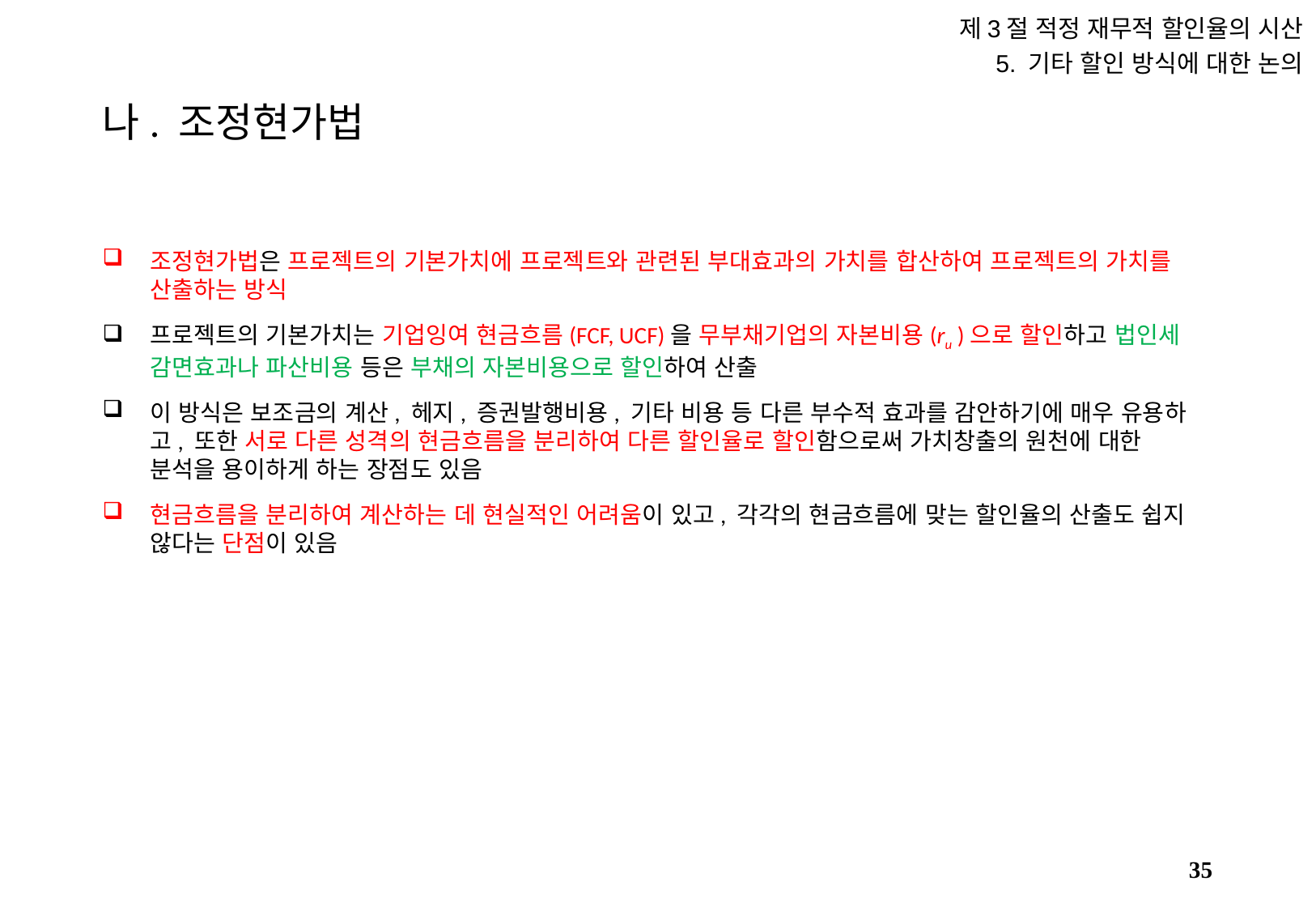

제3절 적정 재무적 할인율의 시산
5. 기타 할인 방식에 대한 논의
# 나. 조정현가법
조정현가법은 프로젝트의 기본가치에 프로젝트와 관련된 부대효과의 가치를 합산하여 프로젝트의 가치를 산출하는 방식
프로젝트의 기본가치는 기업잉여 현금흐름(FCF, UCF)을 무부채기업의 자본비용(ru )으로 할인하고 법인세 감면효과나 파산비용 등은 부채의 자본비용으로 할인하여 산출
이 방식은 보조금의 계산, 헤지, 증권발행비용, 기타 비용 등 다른 부수적 효과를 감안하기에 매우 유용하고, 또한 서로 다른 성격의 현금흐름을 분리하여 다른 할인율로 할인함으로써 가치창출의 원천에 대한 분석을 용이하게 하는 장점도 있음
현금흐름을 분리하여 계산하는 데 현실적인 어려움이 있고, 각각의 현금흐름에 맞는 할인율의 산출도 쉽지 않다는 단점이 있음
35